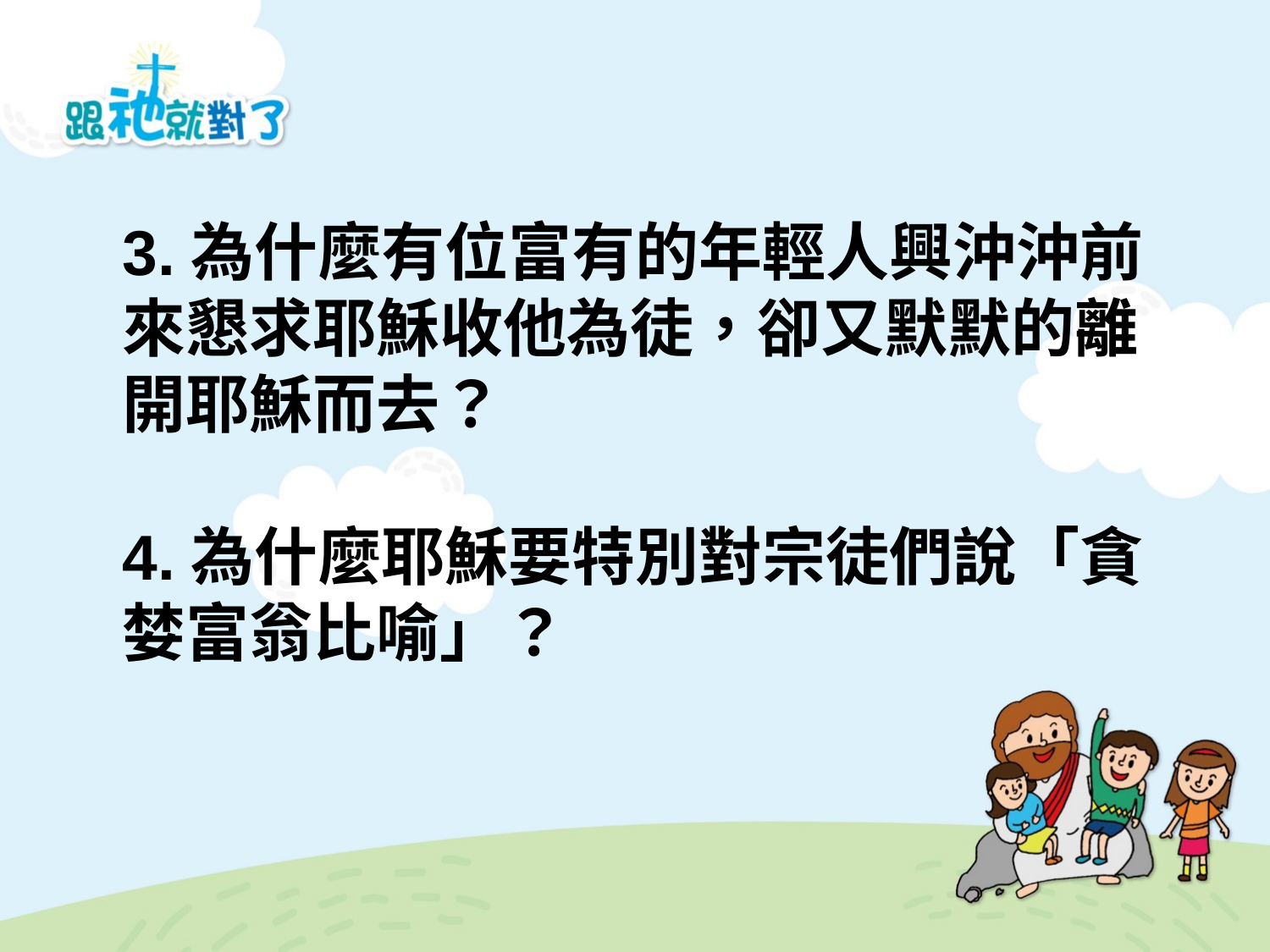

3.為什麼有位富有的年輕人興沖沖前來懇求耶穌收他為徒，卻又默默的離開耶穌而去？

4.為什麼耶穌要特別對宗徒們說「貪婪富翁比喻」？